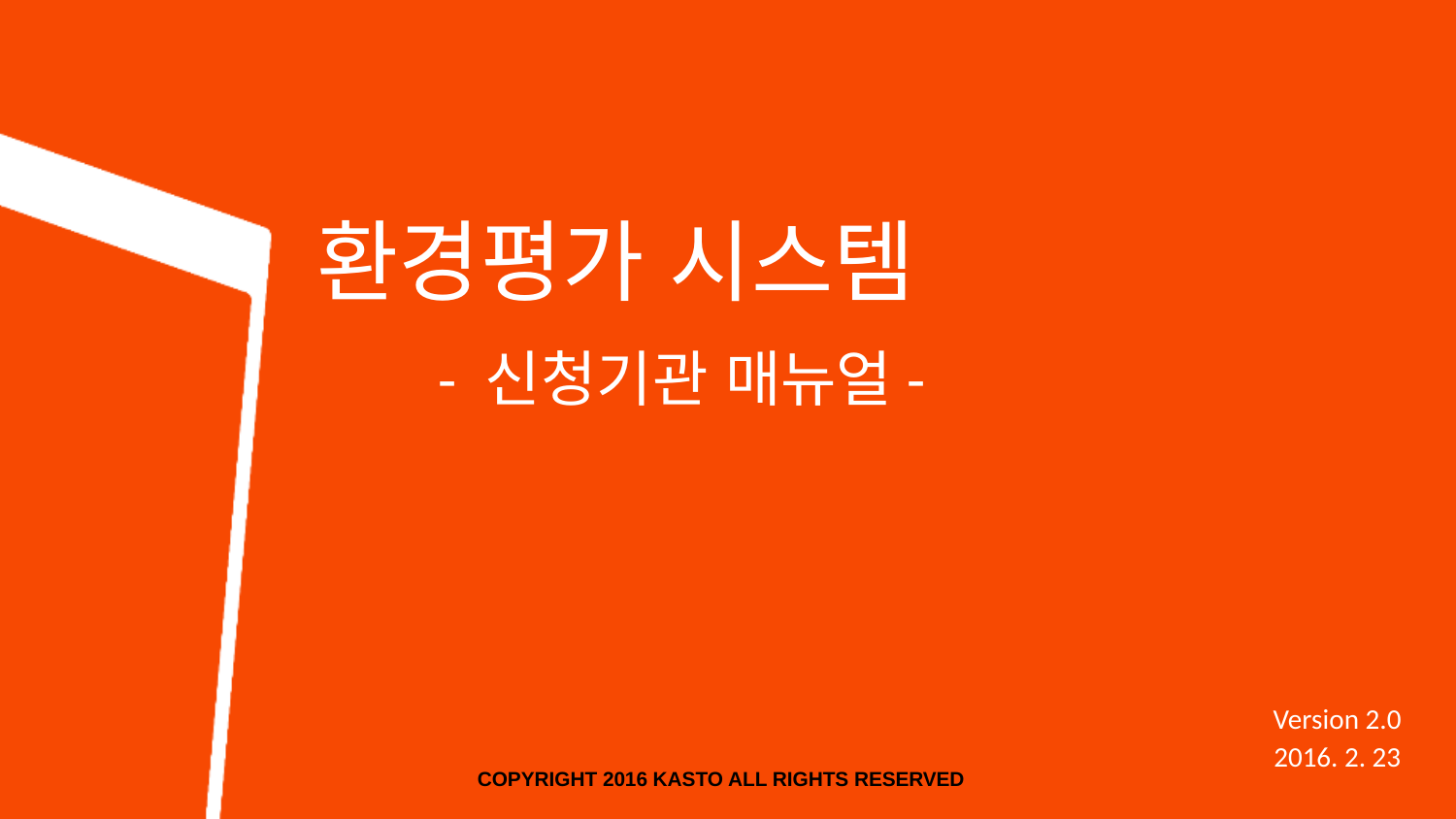

# 환경평가 시스템 - 신청기관 매뉴얼-
Version 2.0
2016. 2. 23
COPYRIGHT 2016 KASTO ALL RIGHTS RESERVED